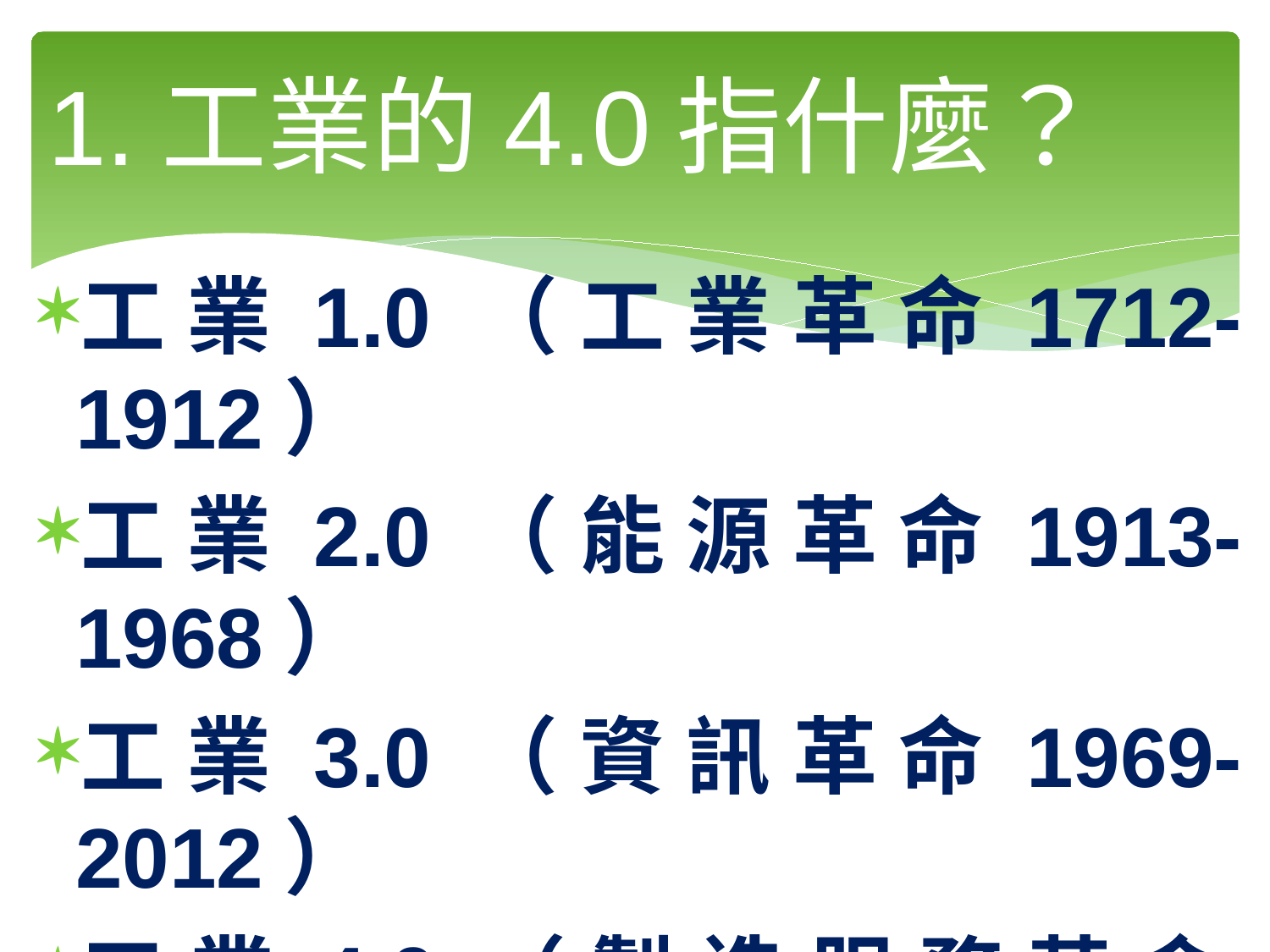

# 1.工業的4.0指什麼？
工業1.0（工業革命1712-1912）
工業2.0（能源革命1913-1968）
工業3.0（資訊革命1969-2012）
工業4.0（製造服務革命2013-）的演進。也讓我們深刻反省「教會的演進」。